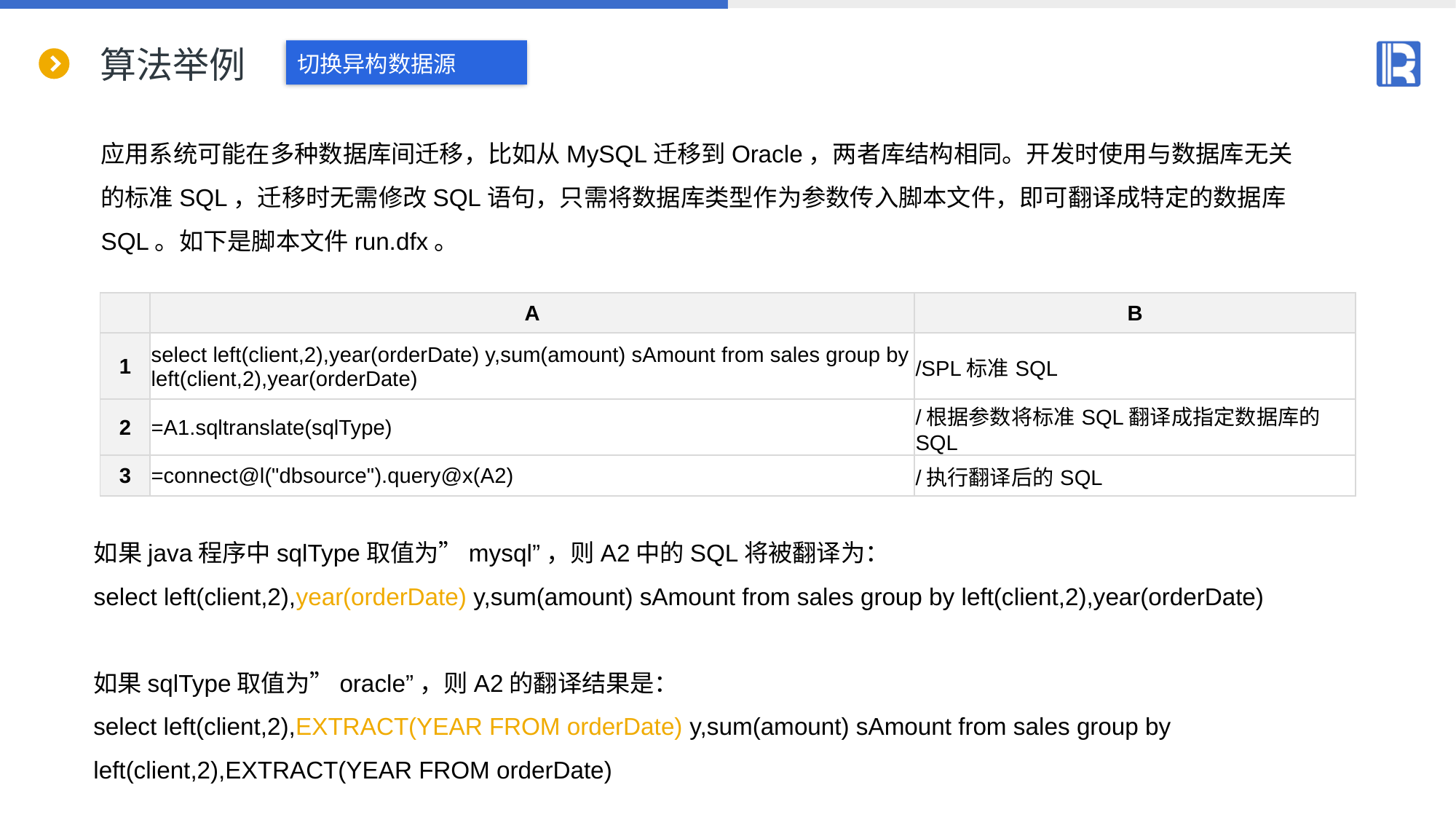

# 算法举例
切换异构数据源
应用系统可能在多种数据库间迁移，比如从MySQL迁移到Oracle，两者库结构相同。开发时使用与数据库无关的标准SQL，迁移时无需修改SQL语句，只需将数据库类型作为参数传入脚本文件，即可翻译成特定的数据库SQL。如下是脚本文件run.dfx。
|  | A | B |
| --- | --- | --- |
| 1 | select left(client,2),year(orderDate) y,sum(amount) sAmount from sales group by left(client,2),year(orderDate) | /SPL标准SQL |
| 2 | =A1.sqltranslate(sqlType) | /根据参数将标准SQL翻译成指定数据库的SQL |
| 3 | =connect@l("dbsource").query@x(A2) | /执行翻译后的SQL |
如果java程序中sqlType取值为”mysql”，则A2中的SQL将被翻译为：
select left(client,2),year(orderDate) y,sum(amount) sAmount from sales group by left(client,2),year(orderDate)
如果sqlType取值为”oracle”，则A2的翻译结果是：
select left(client,2),EXTRACT(YEAR FROM orderDate) y,sum(amount) sAmount from sales group by left(client,2),EXTRACT(YEAR FROM orderDate)